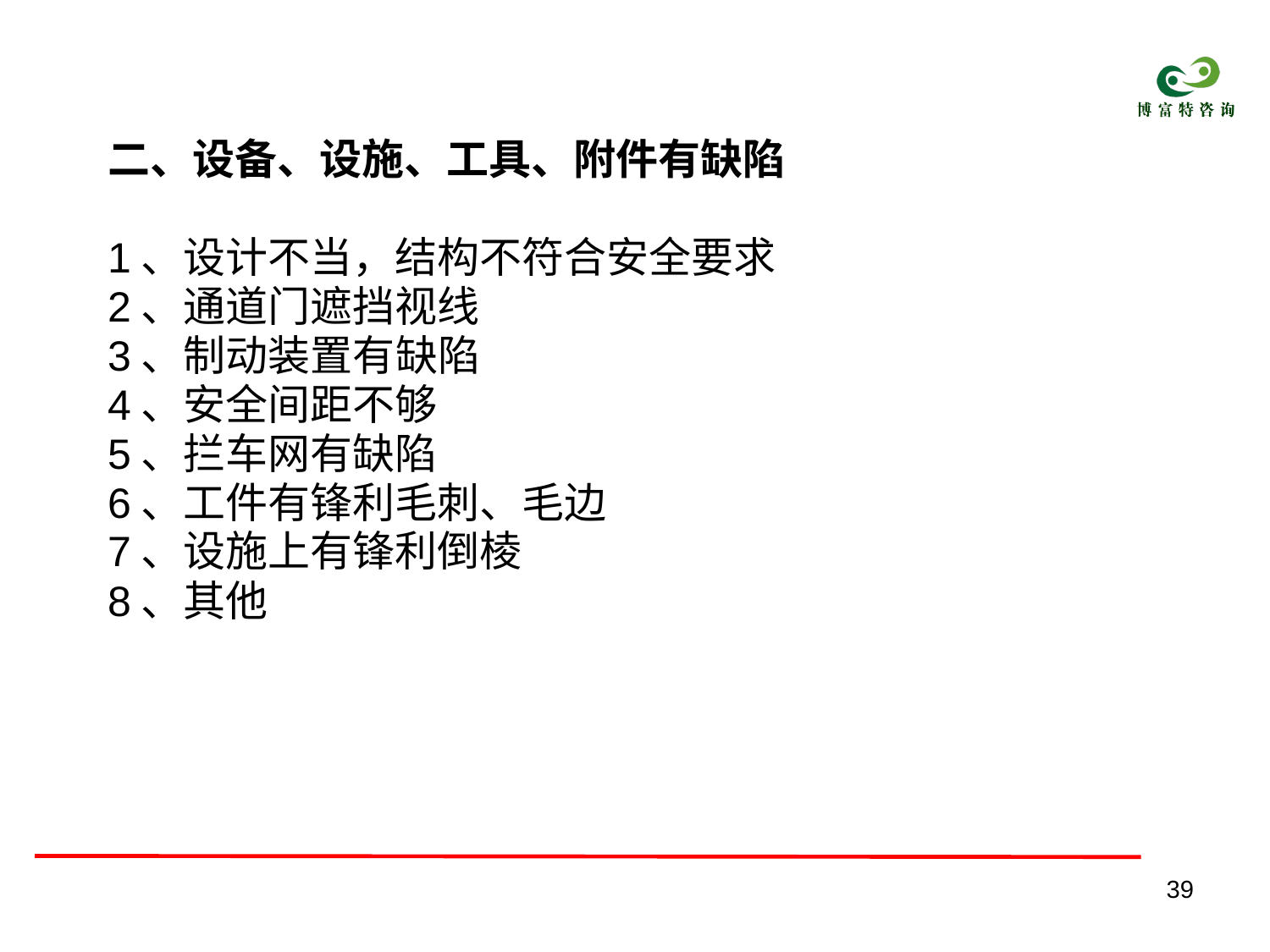

#
二、设备、设施、工具、附件有缺陷

1、设计不当，结构不符合安全要求
2、通道门遮挡视线
3、制动装置有缺陷
4、安全间距不够
5、拦车网有缺陷
6、工件有锋利毛刺、毛边
7、设施上有锋利倒棱
8、其他